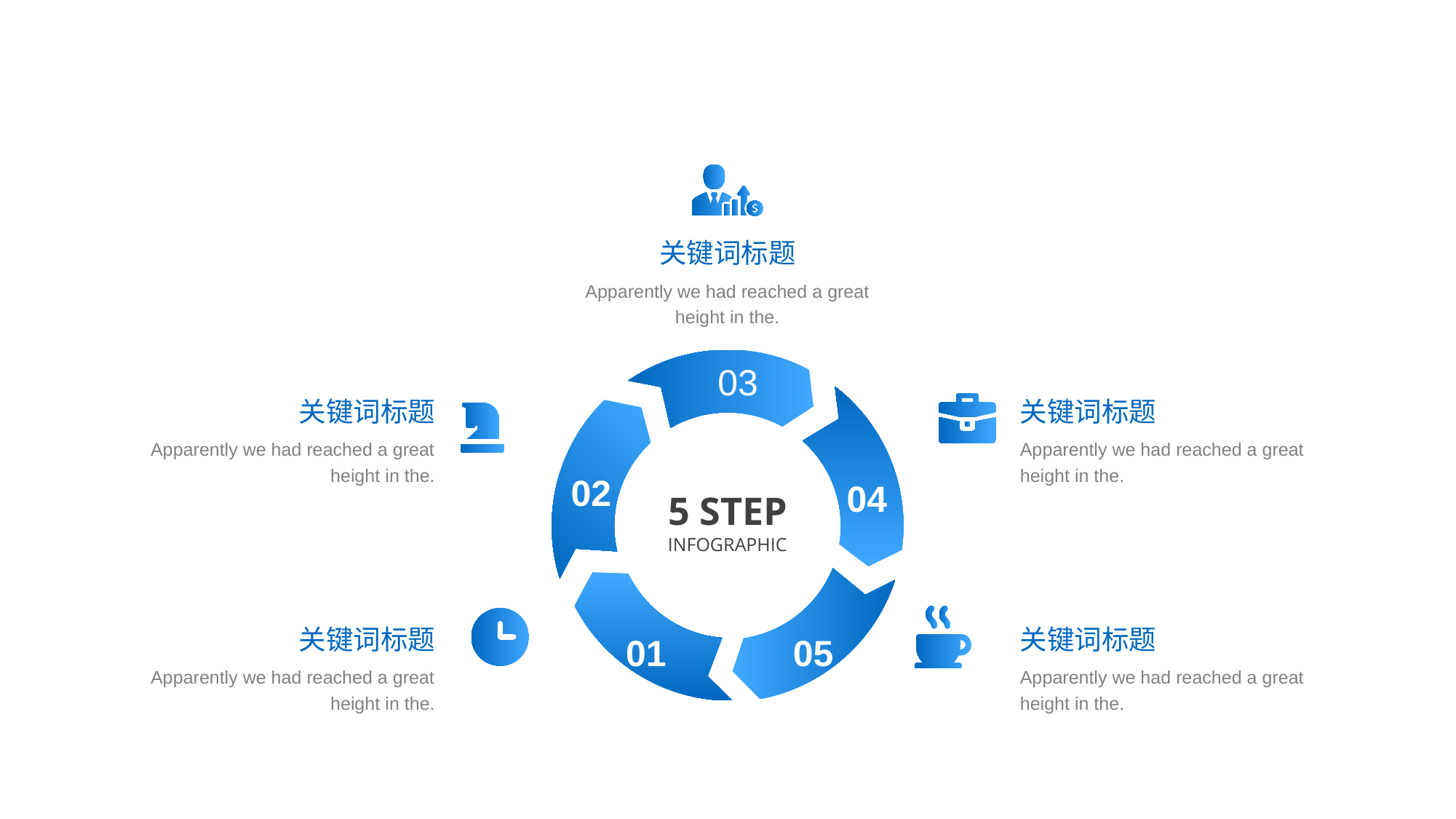

关键词标题
Apparently we had reached a great height in the.

03
关键词标题
Apparently we had reached a great height in the.
关键词标题
Apparently we had reached a great height in the.

02
04
5 STEP
INFOGRAPHIC

01
05
关键词标题
关键词标题
Apparently we had reached a great height in the.
Apparently we had reached a great height in the.